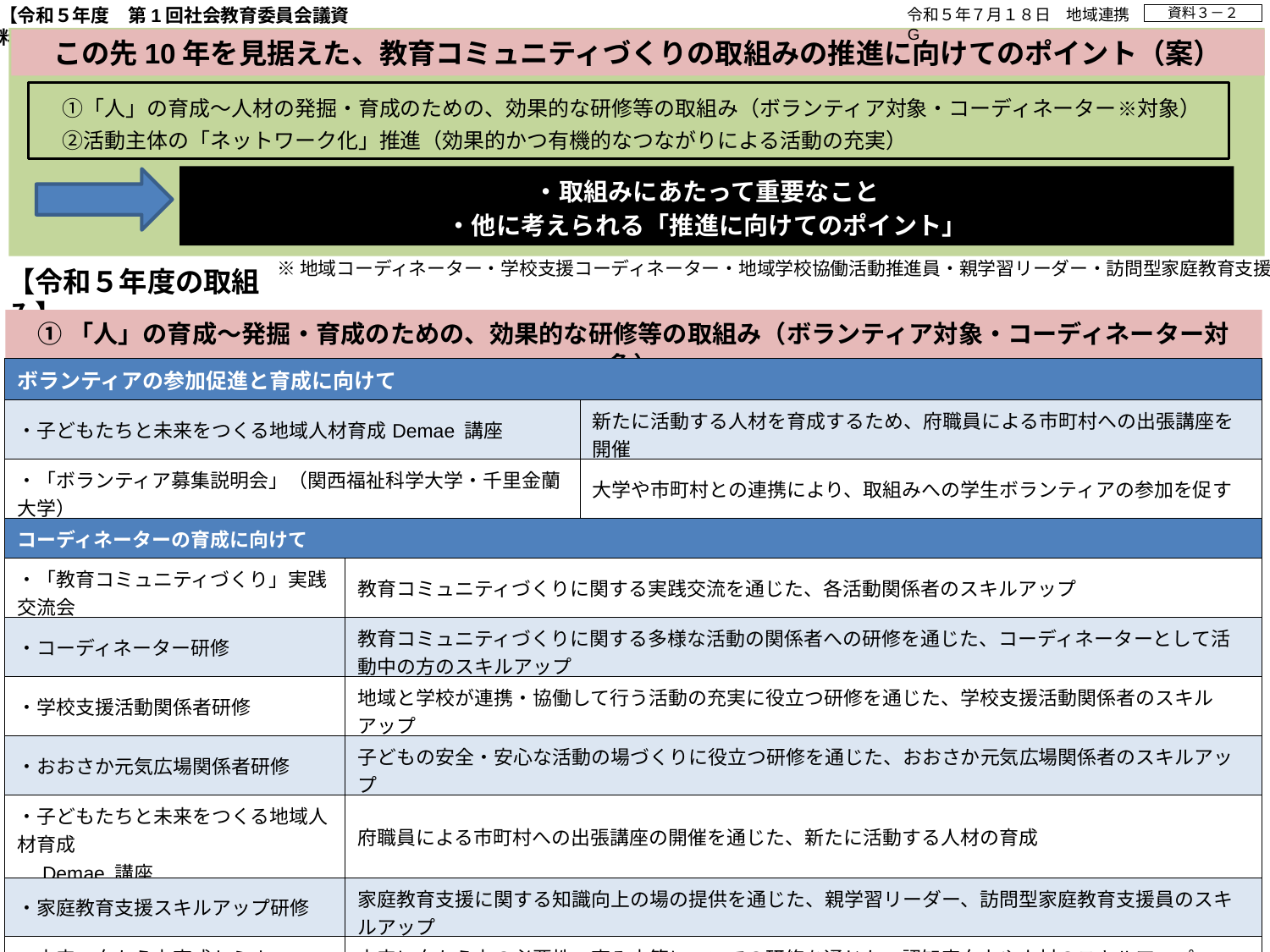

【令和５年度　第1回社会教育委員会議資料】
令和５年７月１８日　地域連携G
資料３－２

この先10年を見据えた、教育コミュニティづくりの取組みの推進に向けてのポイント（案）
　①「人」の育成～人材の発掘・育成のための、効果的な研修等の取組み（ボランティア対象・コーディネーター※対象）
　②活動主体の「ネットワーク化」推進（効果的かつ有機的なつながりによる活動の充実）
・取組みにあたって重要なこと
・他に考えられる「推進に向けてのポイント」

※地域コーディネーター・学校支援コーディネーター・地域学校協働活動推進員・親学習リーダー・訪問型家庭教育支援員　等
【令和５年度の取組み】
①「人」の育成～発掘・育成のための、効果的な研修等の取組み（ボランティア対象・コーディネーター対象）
| ボランティアの参加促進と育成に向けて |  |  |
| --- | --- | --- |
| ・子どもたちと未来をつくる地域人材育成Demae 講座 |  | 新たに活動する人材を育成するため、府職員による市町村への出張講座を開催 |
| ・「ボランティア募集説明会」（関西福祉科学大学・千里金蘭大学） |  | 大学や市町村との連携により、取組みへの学生ボランティアの参加を促す |
| コーディネーターの育成に向けて |  |  |
| ・「教育コミュニティづくり」実践交流会 | 教育コミュニティづくりに関する実践交流を通じた、各活動関係者のスキルアップ |  |
| ・コーディネーター研修 | 教育コミュニティづくりに関する多様な活動の関係者への研修を通じた、コーディネーターとして活動中の方のスキルアップ |  |
| ・学校支援活動関係者研修 | 地域と学校が連携・協働して行う活動の充実に役立つ研修を通じた、学校支援活動関係者のスキルアップ |  |
| ・おおさか元気広場関係者研修 | 子どもの安全・安心な活動の場づくりに役立つ研修を通じた、おおさか元気広場関係者のスキルアップ |  |
| ・子どもたちと未来をつくる地域人材育成 　Demae 講座 | 府職員による市町村への出張講座の開催を通じた、新たに活動する人材の育成 |  |
| ・家庭教育支援スキルアップ研修 | 家庭教育支援に関する知識向上の場の提供を通じた、親学習リーダー、訪問型家庭教育支援員のスキルアップ |  |
| ・未来へ向かう力育成セミナー | 未来に向かう力の必要性、育み方等についての研修を通じた、認知度向上や人材のスキルアップ |  |
| ・親学習リーダー交流会 | 市町村で取り組まれている実践の紹介・交流等を通じた、親学習リーダーのスキルアップ |  |
| ・訪問型家庭教育支援情報交換会 | 市町村で取り組まれている実践の紹介・交流等を通じた、訪問型家庭教育支援員のスキルアップ |  |
| ・家庭教育支援員育成講座 | 全5回の連続講座により、新たに家庭教育支援員（親学習リーダー・訪問型家庭教育支援員）を担う人材の育成 |  |